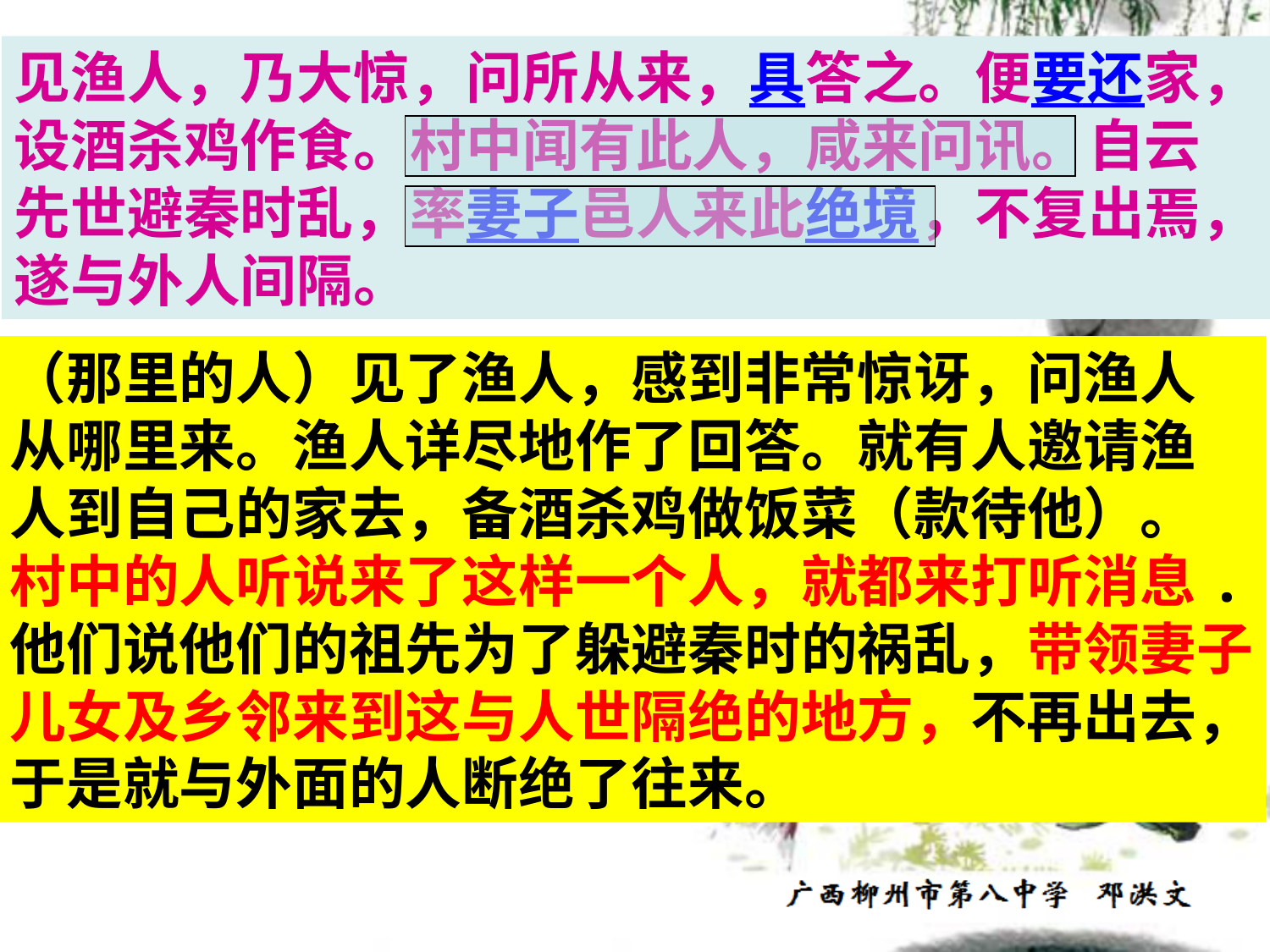

见渔人，乃大惊，问所从来，具答之。便要还家，
设酒杀鸡作食。村中闻有此人，咸来问讯。自云
先世避秦时乱，率妻子邑人来此绝境，不复出焉，
遂与外人间隔。

（那里的人）见了渔人，感到非常惊讶，问渔人
从哪里来。渔人详尽地作了回答。就有人邀请渔
人到自己的家去，备酒杀鸡做饭菜（款待他）。
村中的人听说来了这样一个人，就都来打听消息.
他们说他们的祖先为了躲避秦时的祸乱，带领妻子
儿女及乡邻来到这与人世隔绝的地方，不再出去，
于是就与外面的人断绝了往来。